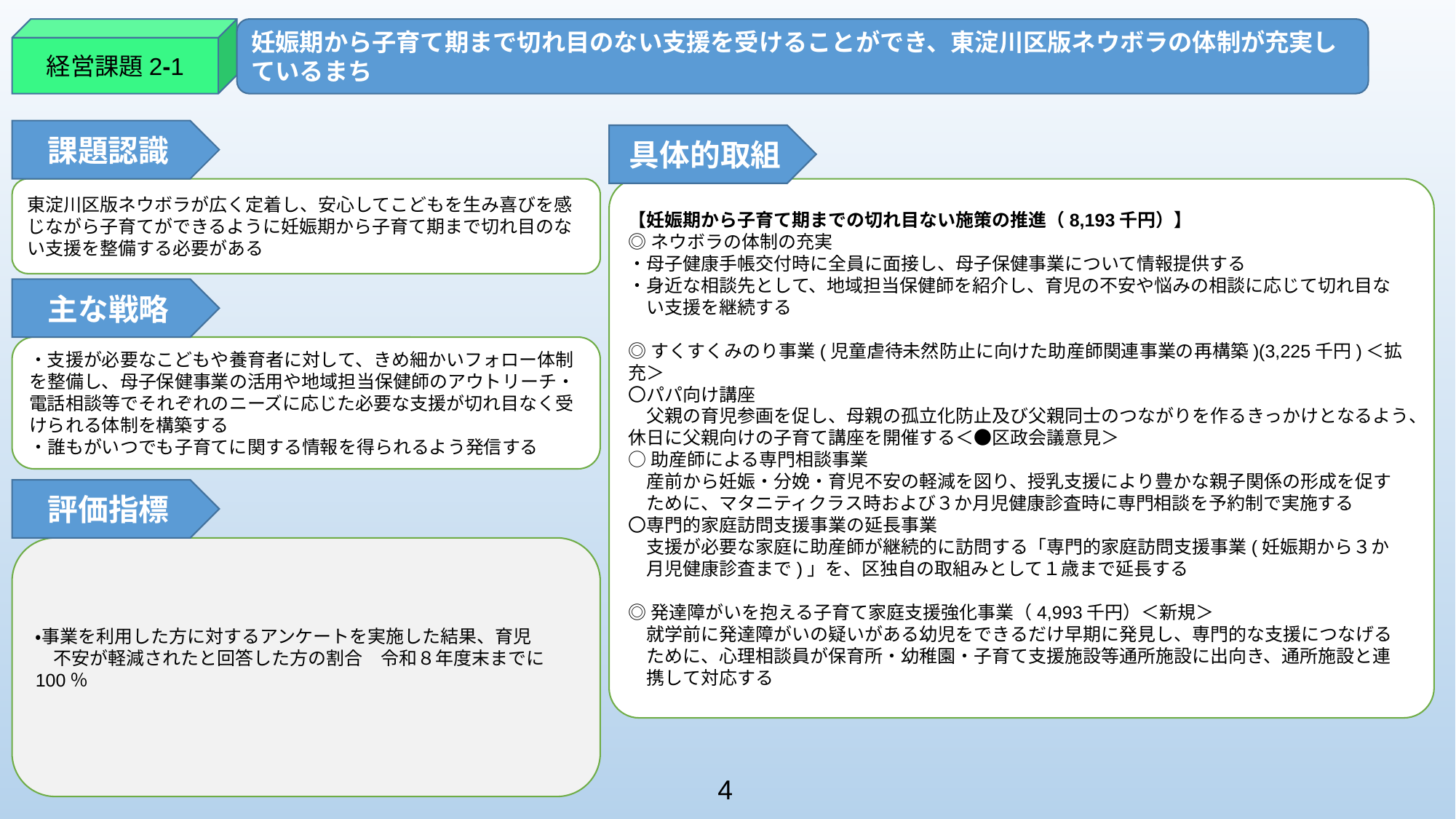

経営課題2-1
妊娠期から子育て期まで切れ目のない支援を受けることができ、東淀川区版ネウボラの体制が充実しているまち
課題認識
具体的取組
東淀川区版ネウボラが広く定着し、安心してこどもを生み喜びを感じながら子育てができるように妊娠期から子育て期まで切れ目のない支援を整備する必要がある
【妊娠期から子育て期までの切れ目ない施策の推進（8,193千円）】
◎ネウボラの体制の充実
・母子健康手帳交付時に全員に面接し、母子保健事業について情報提供する
・身近な相談先として、地域担当保健師を紹介し、育児の不安や悩みの相談に応じて切れ目な
　い支援を継続する

◎すくすくみのり事業(児童虐待未然防止に向けた助産師関連事業の再構築)(3,225千円)＜拡充＞
〇パパ向け講座
　父親の育児参画を促し、母親の孤立化防止及び父親同士のつながりを作るきっかけとなるよう、休日に父親向けの子育て講座を開催する＜●区政会議意見＞
○助産師による専門相談事業
　産前から妊娠・分娩・育児不安の軽減を図り、授乳支援により豊かな親子関係の形成を促す
　ために、マタニティクラス時および３か月児健康診査時に専門相談を予約制で実施する
〇専門的家庭訪問支援事業の延長事業
　支援が必要な家庭に助産師が継続的に訪問する「専門的家庭訪問支援事業(妊娠期から３か
　月児健康診査まで)」を、区独自の取組みとして１歳まで延長する

◎発達障がいを抱える子育て家庭支援強化事業（4,993千円）＜新規＞
　就学前に発達障がいの疑いがある幼児をできるだけ早期に発見し、専門的な支援につなげる
　ために、心理相談員が保育所・幼稚園・子育て支援施設等通所施設に出向き、通所施設と連
　携して対応する
主な戦略
・支援が必要なこどもや養育者に対して、きめ細かいフォロー体制を整備し、母子保健事業の活用や地域担当保健師のアウトリーチ・電話相談等でそれぞれのニーズに応じた必要な支援が切れ目なく受けられる体制を構築する
・誰もがいつでも子育てに関する情報を得られるよう発信する
評価指標
・事業を利用した方に対するアンケートを実施した結果、育児
　不安が軽減されたと回答した方の割合　令和８年度末までに100％

4